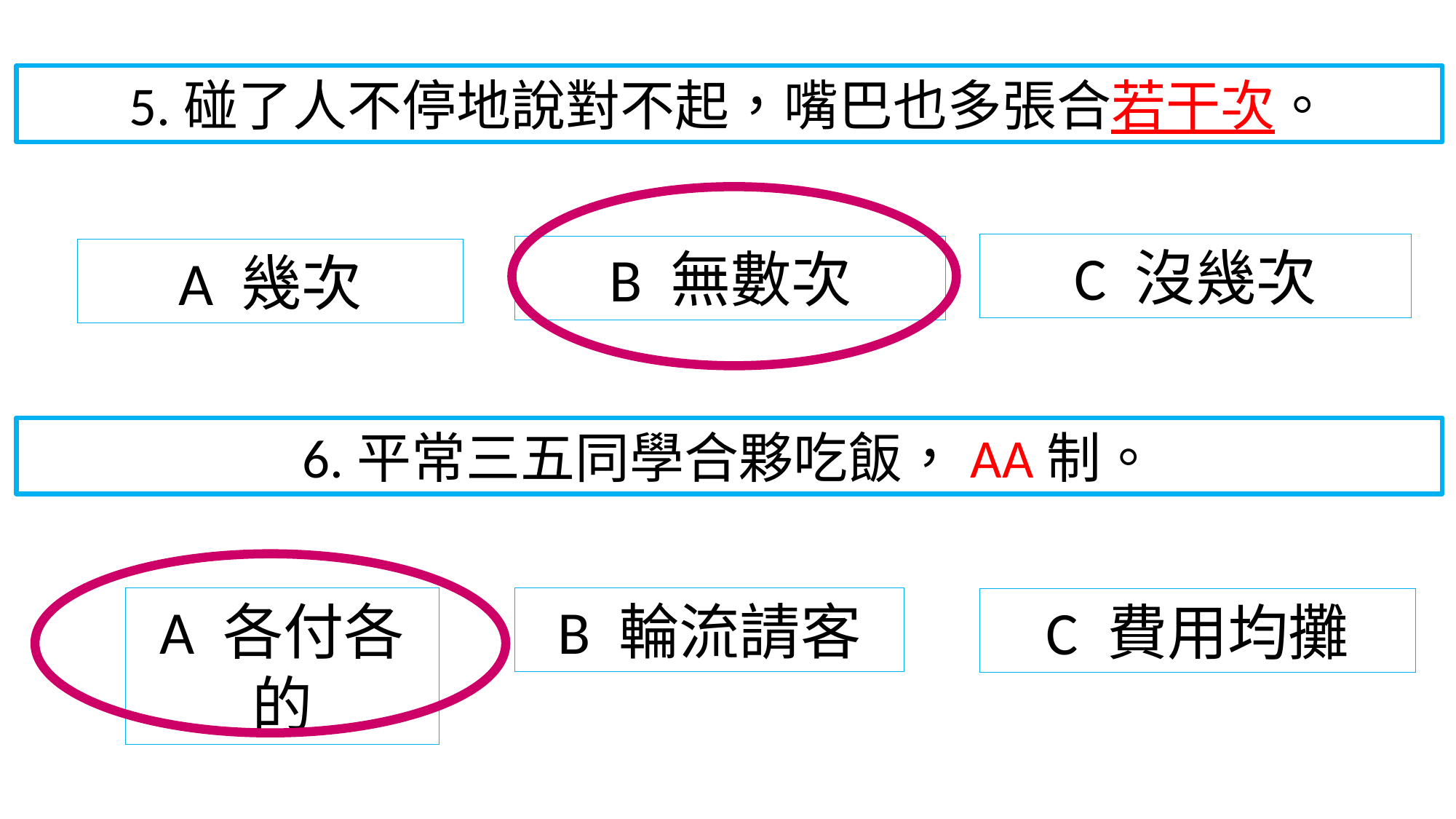

5.碰了人不停地說對不起，嘴巴也多張合若干次。

C 沒幾次
B 無數次
A 幾次
6.平常三五同學合夥吃飯，AA制。

A 各付各的
B 輪流請客
C 費用均攤